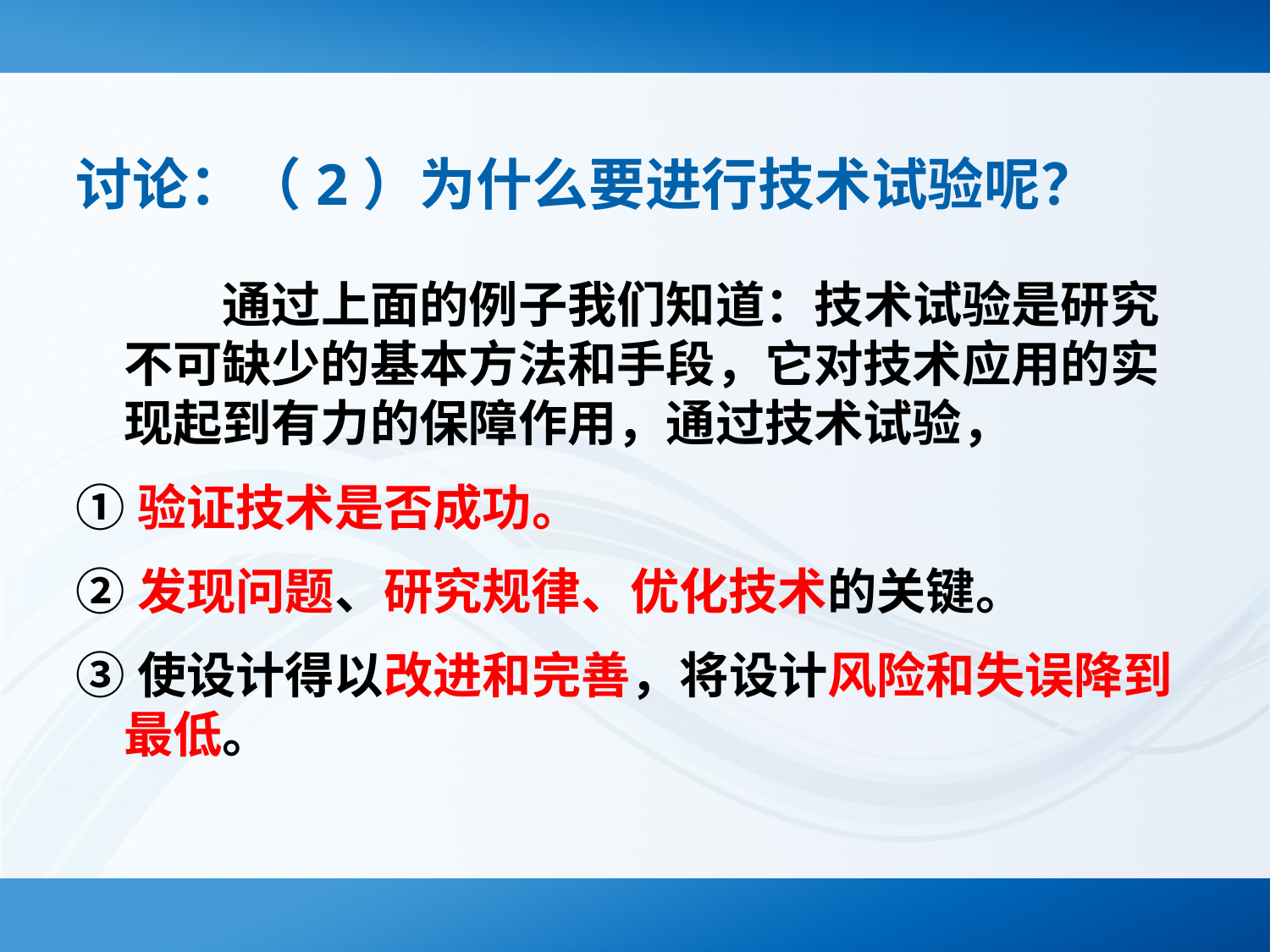

# 讨论：（2）为什么要进行技术试验呢？
            通过上面的例子我们知道：技术试验是研究不可缺少的基本方法和手段，它对技术应用的实现起到有力的保障作用，通过技术试验，
①验证技术是否成功。
②发现问题、研究规律、优化技术的关键。
③使设计得以改进和完善，将设计风险和失误降到最低。